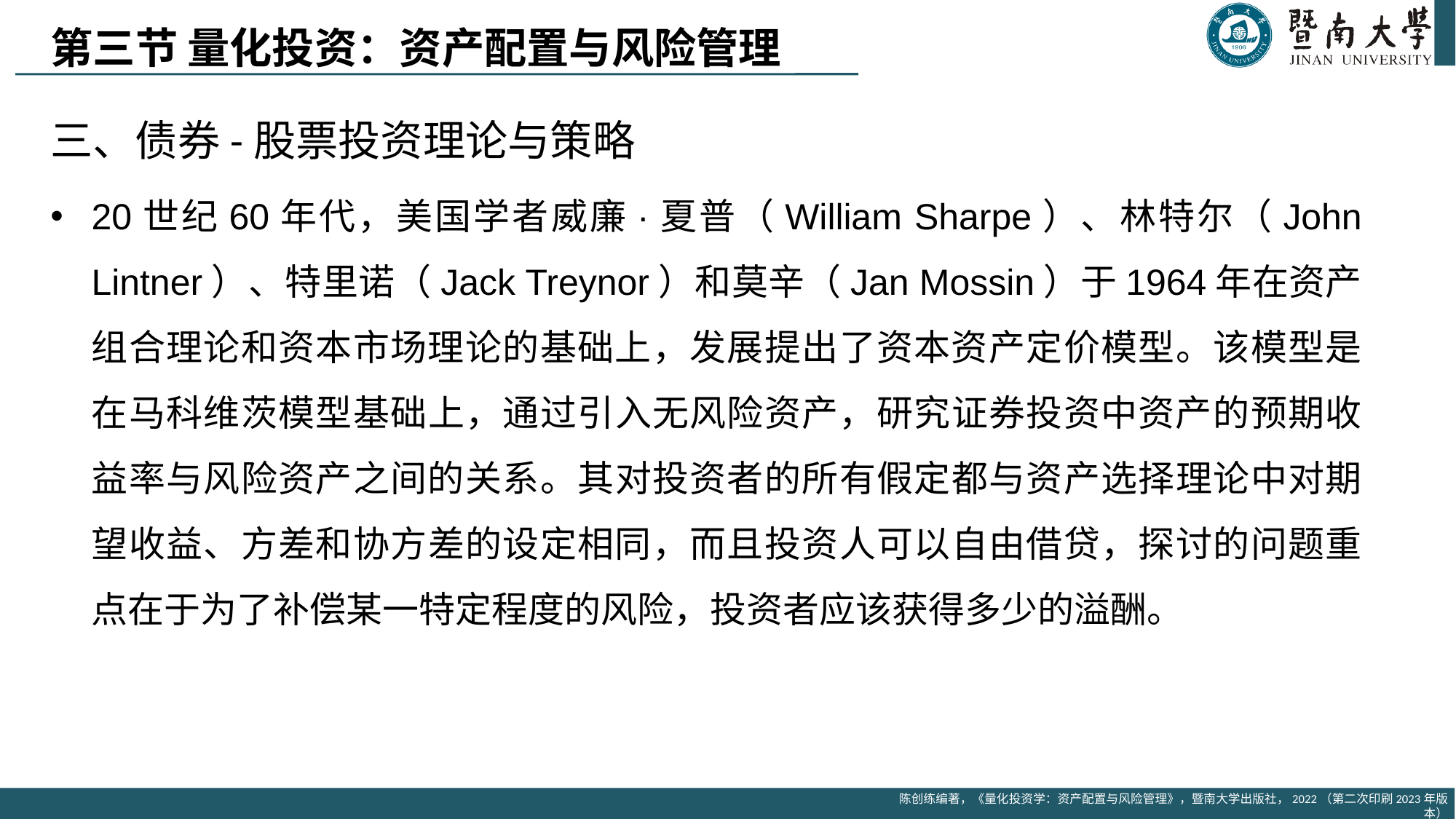

# 第三节 量化投资：资产配置与风险管理

三、债券-股票投资理论与策略
20世纪60年代，美国学者威廉·夏普（William Sharpe）、林特尔（John Lintner）、特里诺（Jack Treynor）和莫辛（Jan Mossin）于1964年在资产组合理论和资本市场理论的基础上，发展提出了资本资产定价模型。该模型是在马科维茨模型基础上，通过引入无风险资产，研究证券投资中资产的预期收益率与风险资产之间的关系。其对投资者的所有假定都与资产选择理论中对期望收益、方差和协方差的设定相同，而且投资人可以自由借贷，探讨的问题重点在于为了补偿某一特定程度的风险，投资者应该获得多少的溢酬。